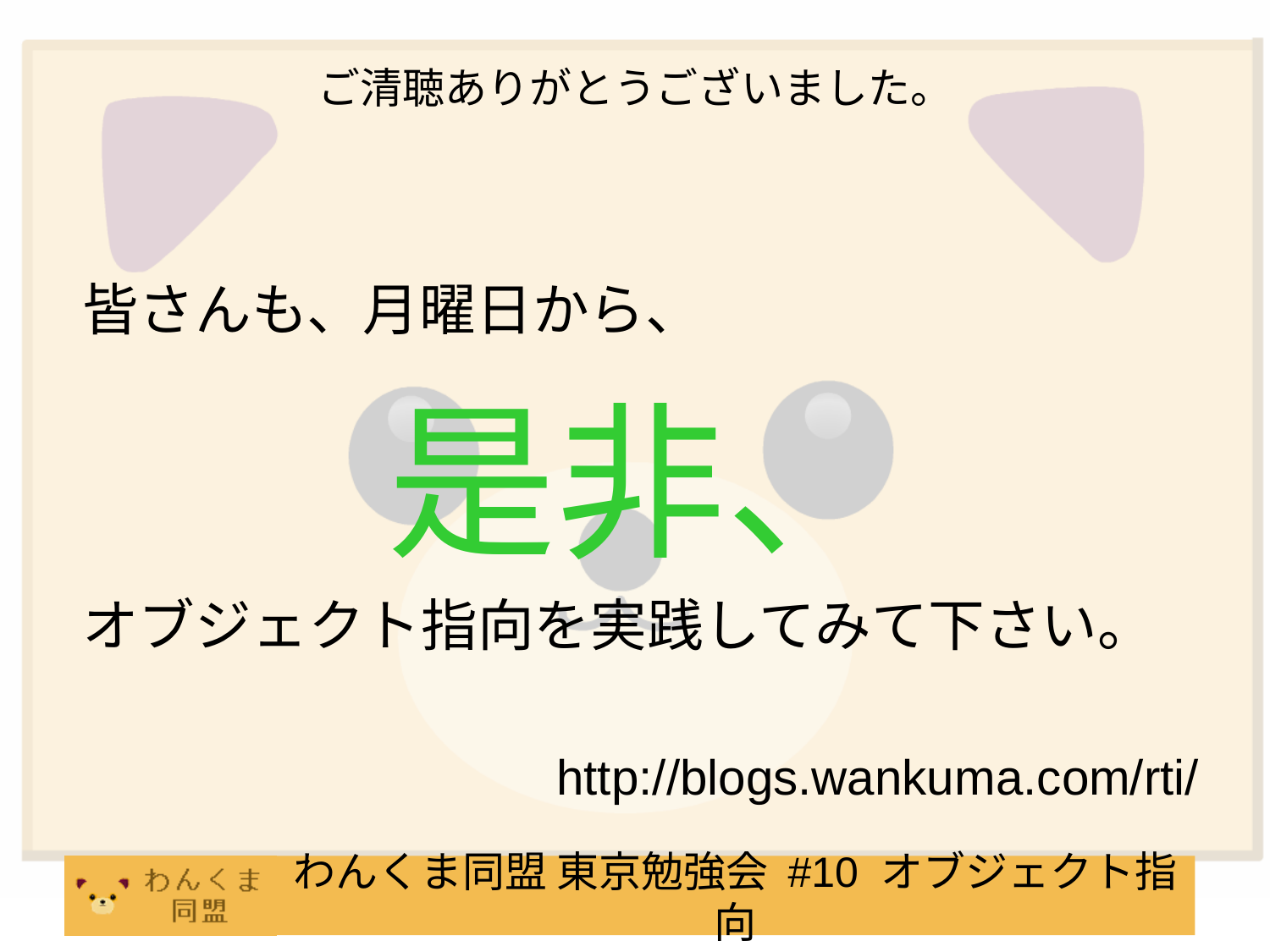

# ご清聴ありがとうございました。

皆さんも、月曜日から、
是非、
オブジェクト指向を実践してみて下さい。

http://blogs.wankuma.com/rti/